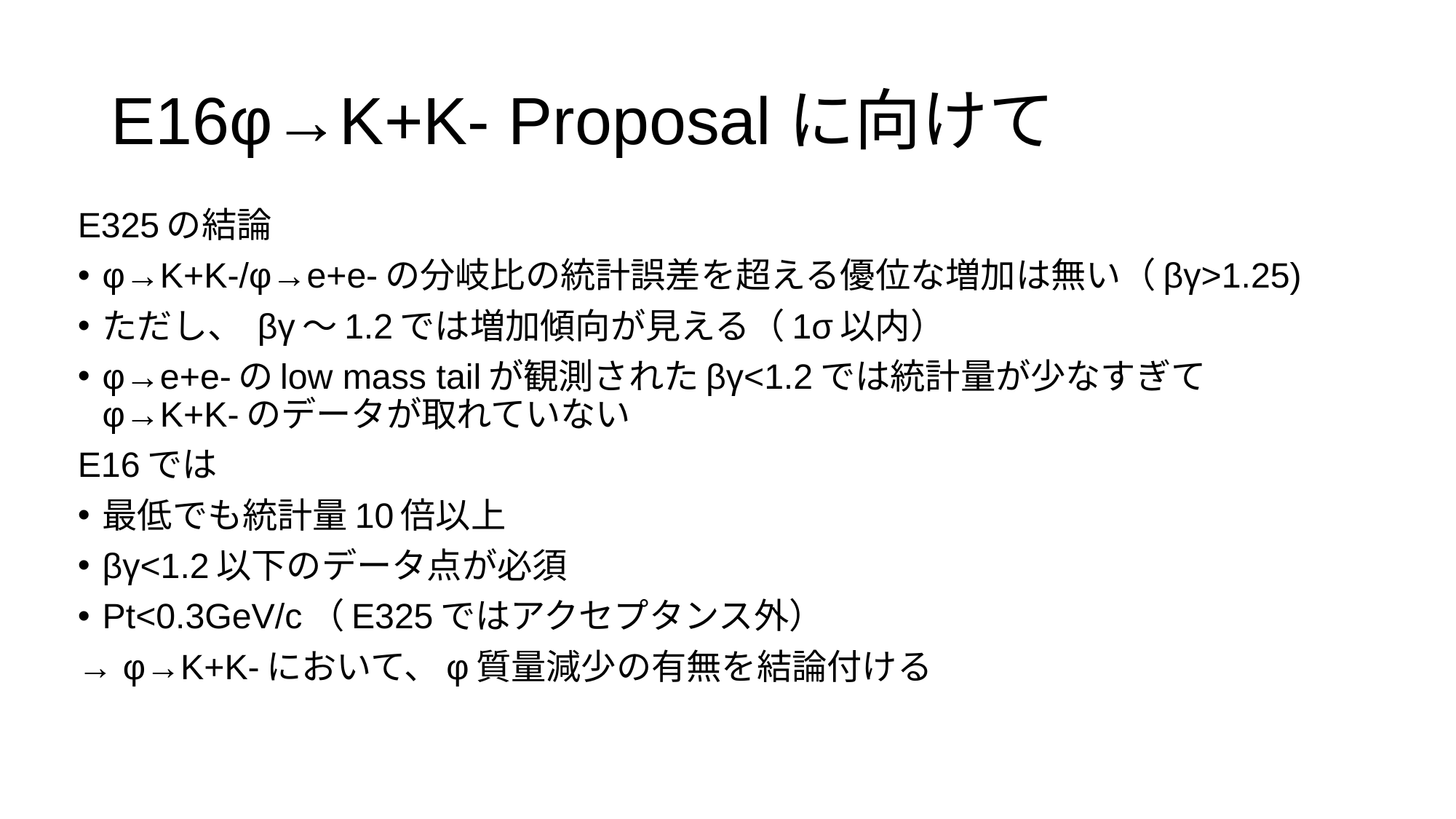

# E16φ→K+K- Proposalに向けて
E325の結論
φ→K+K-/φ→e+e-の分岐比の統計誤差を超える優位な増加は無い（βγ>1.25)
ただし、 βγ～1.2では増加傾向が見える（1σ以内）
φ→e+e-のlow mass tailが観測されたβγ<1.2では統計量が少なすぎてφ→K+K-のデータが取れていない
E16では
最低でも統計量10倍以上
βγ<1.2以下のデータ点が必須
Pt<0.3GeV/c（E325ではアクセプタンス外）
→ φ→K+K-において、φ質量減少の有無を結論付ける